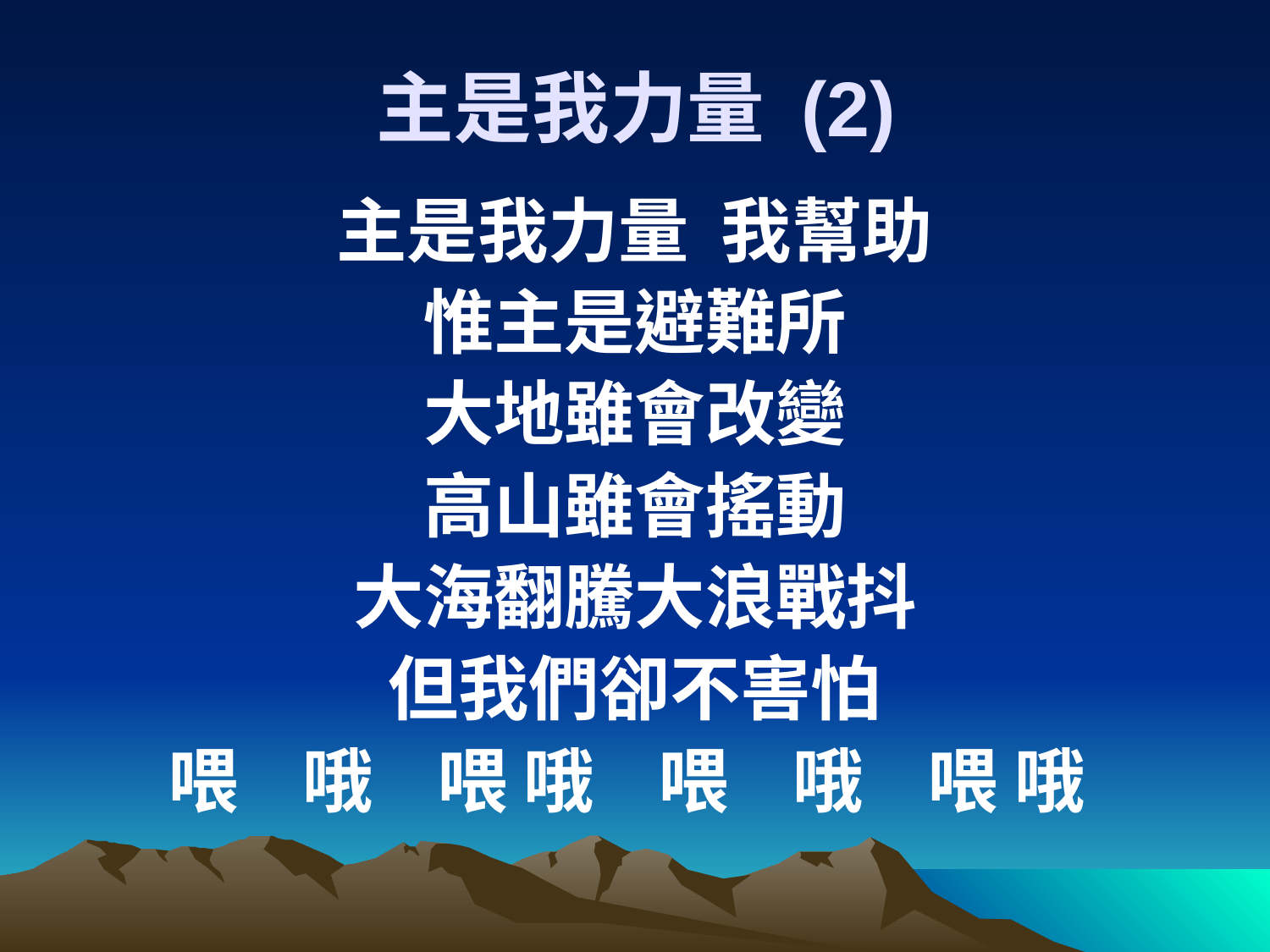

# 主是我力量 (2)
主是我力量  我幫助
惟主是避難所
大地雖會改變
高山雖會搖動
大海翻騰大浪戰抖
但我們卻不害怕
喂    哦    喂 哦    喂    哦    喂 哦